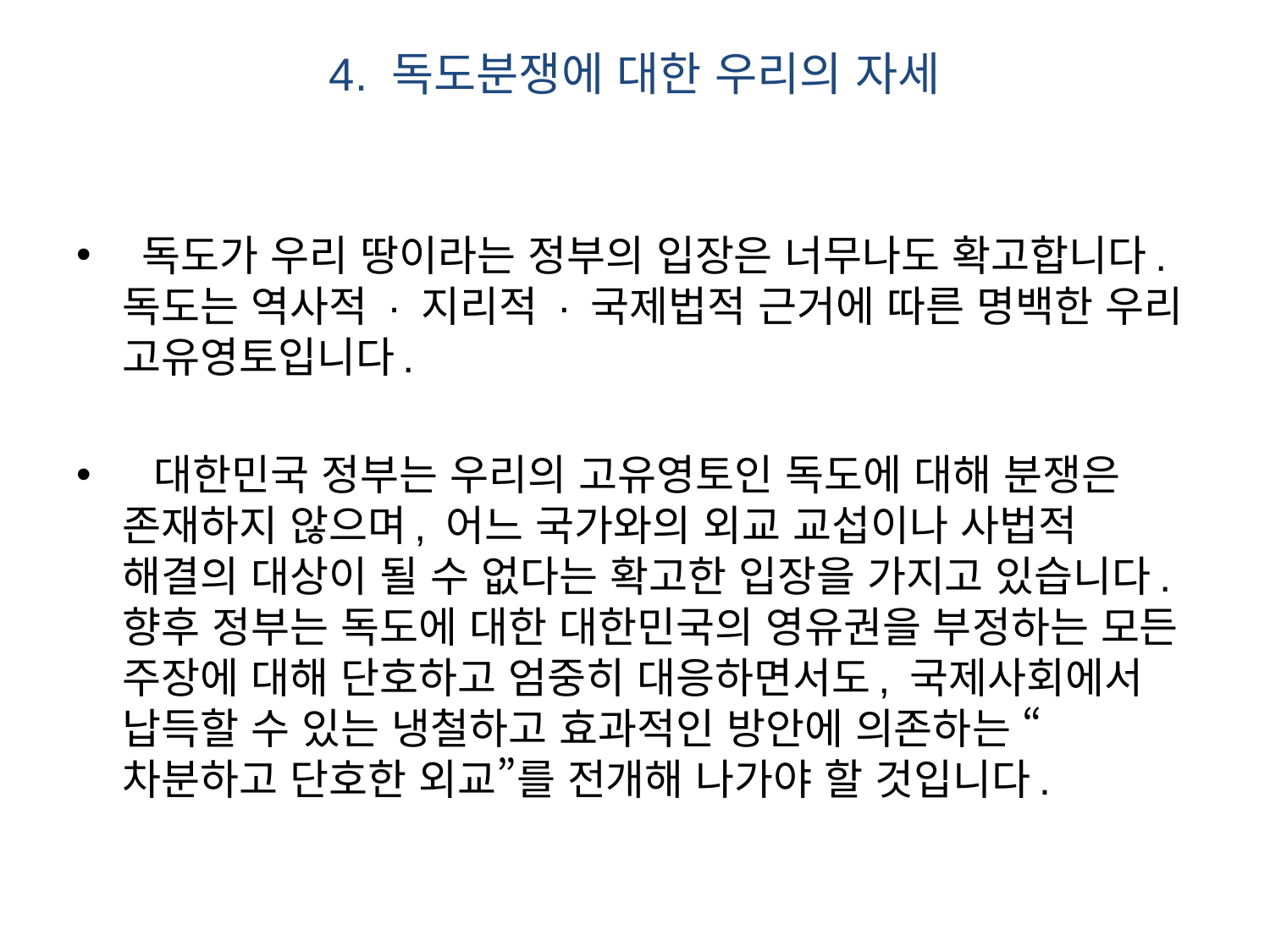

# 4. 독도분쟁에 대한 우리의 자세
 독도가 우리 땅이라는 정부의 입장은 너무나도 확고합니다. 독도는 역사적 · 지리적 · 국제법적 근거에 따른 명백한 우리 고유영토입니다.

  대한민국 정부는 우리의 고유영토인 독도에 대해 분쟁은 존재하지 않으며, 어느 국가와의 외교 교섭이나 사법적 해결의 대상이 될 수 없다는 확고한 입장을 가지고 있습니다. 향후 정부는 독도에 대한 대한민국의 영유권을 부정하는 모든 주장에 대해 단호하고 엄중히 대응하면서도, 국제사회에서 납득할 수 있는 냉철하고 효과적인 방안에 의존하는 “차분하고 단호한 외교”를 전개해 나가야 할 것입니다.